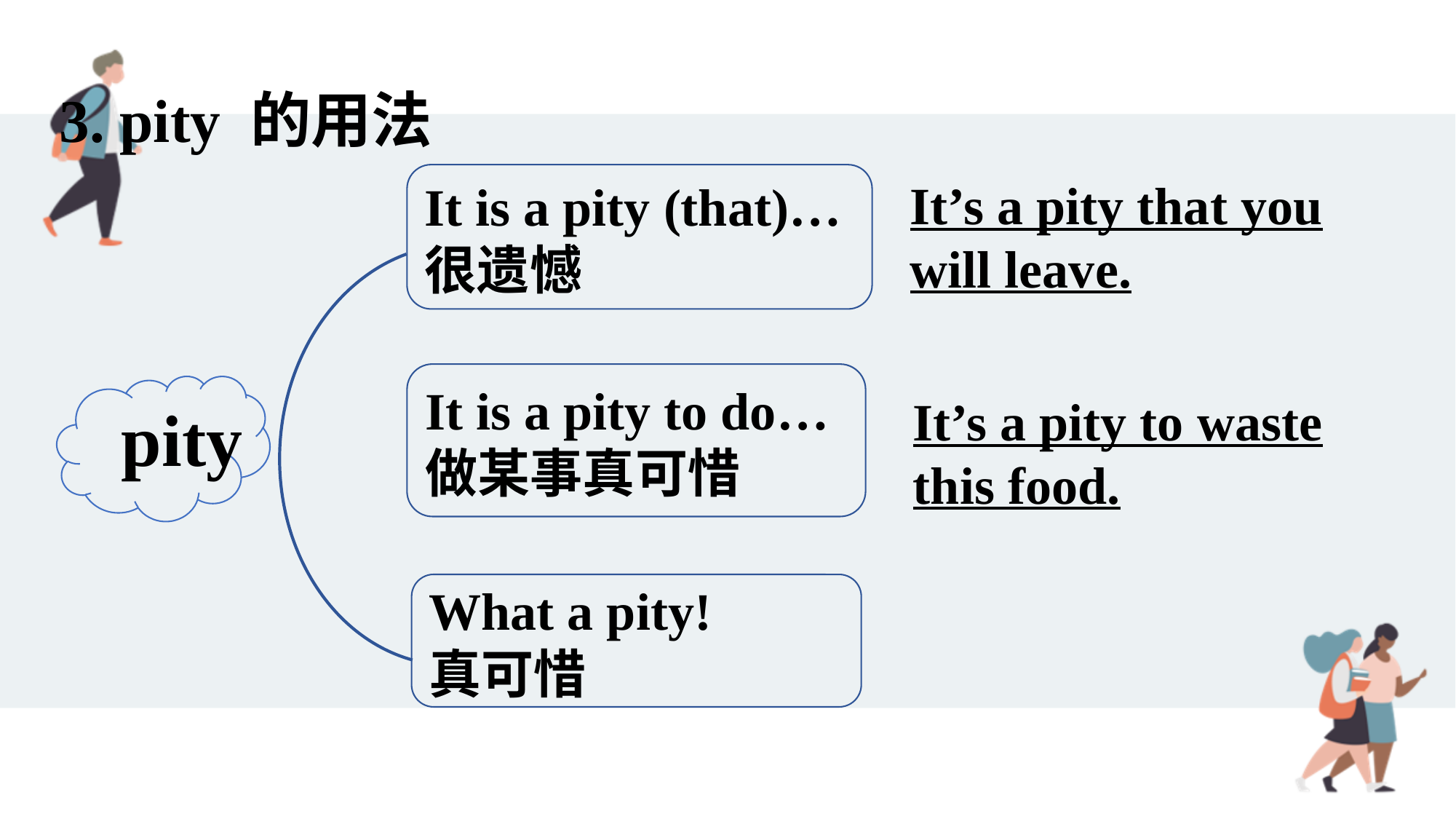

3. pity 的用法
It is a pity (that)…
很遗憾
It’s a pity that you will leave.

It is a pity to do…
做某事真可惜

pity
It’s a pity to waste this food.
What a pity!
真可惜